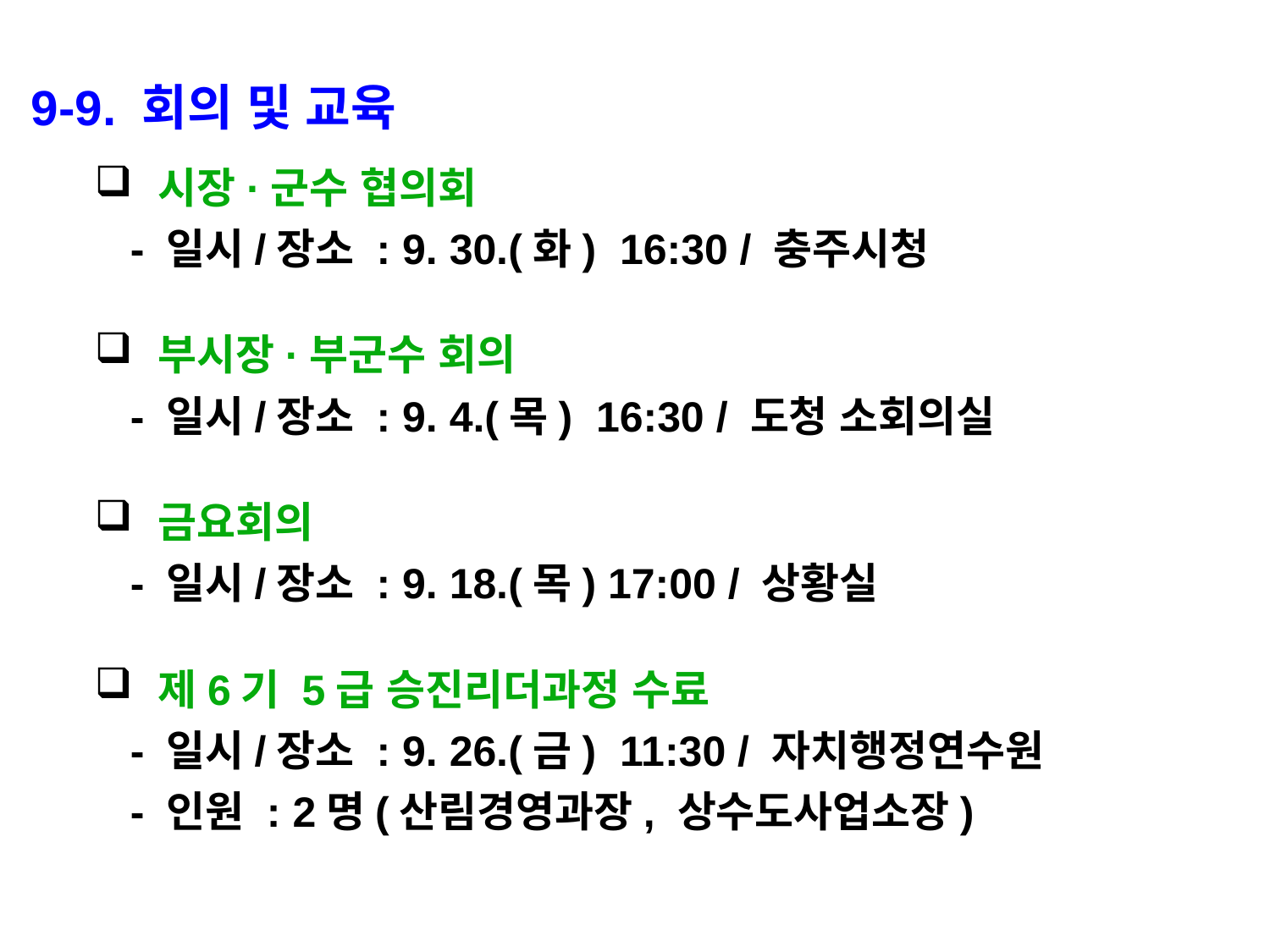

9-9. 회의 및 교육

시장·군수 협의회
   - 일시/장소 : 9. 30.(화)  16:30 / 충주시청

부시장·부군수 회의
   - 일시/장소 : 9. 4.(목)  16:30 / 도청 소회의실

금요회의
   - 일시/장소 : 9. 18.(목) 17:00 / 상황실

제6기 5급 승진리더과정 수료
   - 일시/장소 : 9. 26.(금)  11:30 / 자치행정연수원
   - 인원 : 2명(산림경영과장, 상수도사업소장)